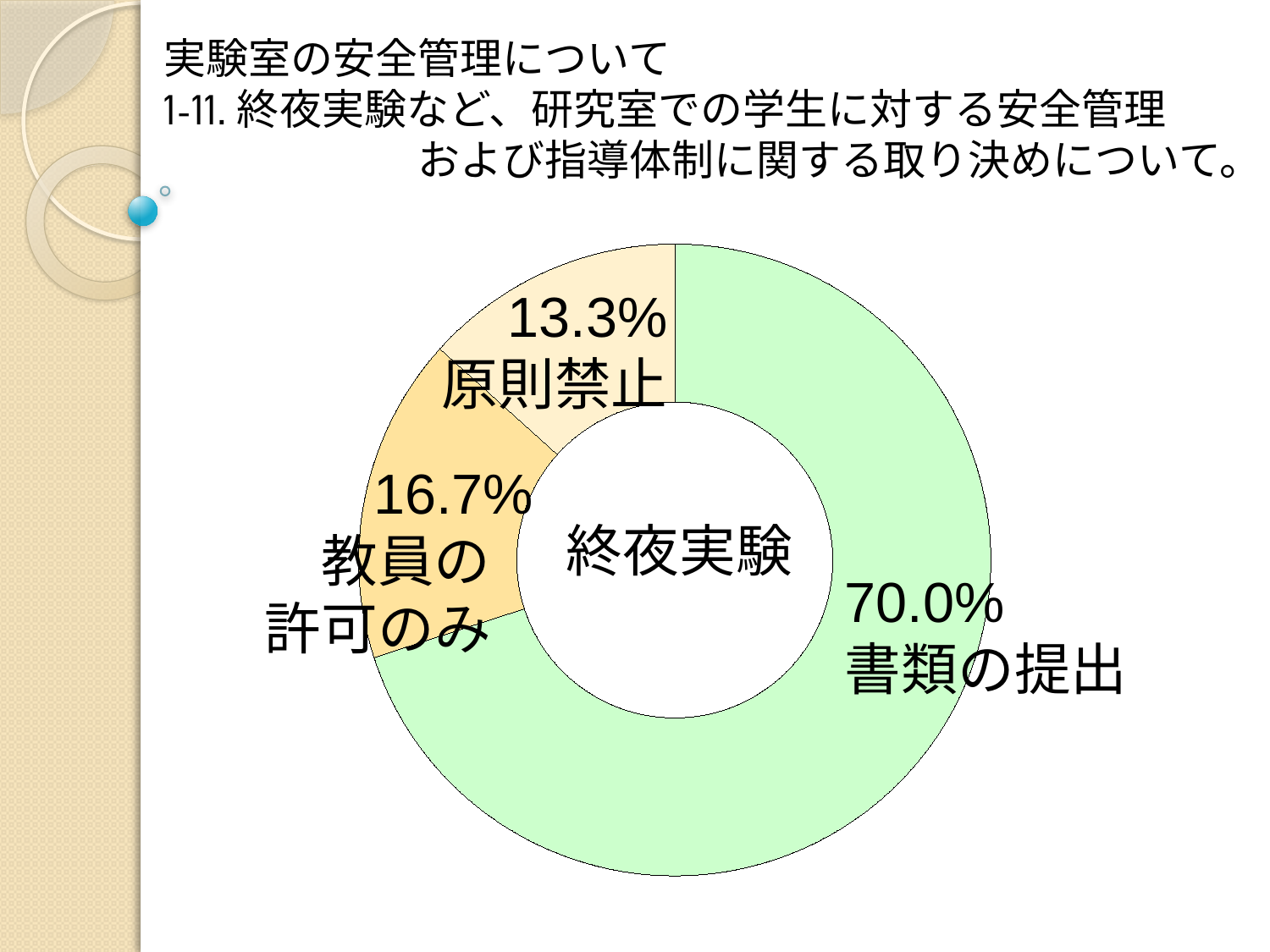

実験室の安全管理について
1-11.終夜実験など、研究室での学生に対する安全管理
　　　　　　および指導体制に関する取り決めについて。

### Chart

| Category | 売上高 |
|---|---|
| 第 1 四半期 | 21.0 |
| 第 2 四半期 | 5.0 |
| 第 3 四半期 | 4.0 |
| 第 4 四半期 | 0.0 |
  　　　13.3%
　　原則禁止
  　　　16.7%
　　　教員の
　　許可のみ
終夜実験
70.0%
書類の提出